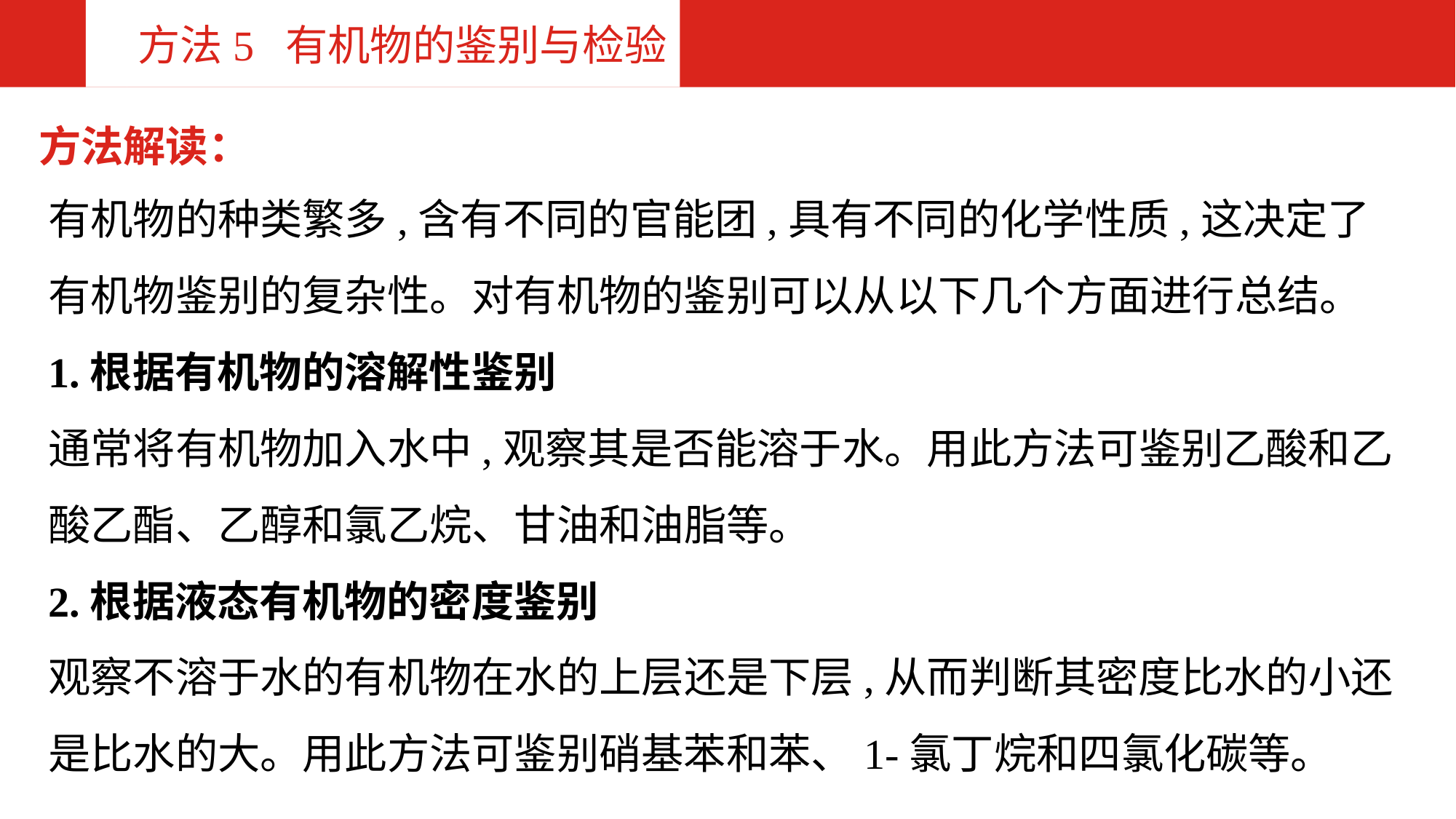

方法5  有机物的鉴别与检验

方法解读：
有机物的种类繁多,含有不同的官能团,具有不同的化学性质,这决定了有机物鉴别的复杂性。对有机物的鉴别可以从以下几个方面进行总结。
1.根据有机物的溶解性鉴别
通常将有机物加入水中,观察其是否能溶于水。用此方法可鉴别乙酸和乙酸乙酯、乙醇和氯乙烷、甘油和油脂等。
2.根据液态有机物的密度鉴别
观察不溶于水的有机物在水的上层还是下层,从而判断其密度比水的小还是比水的大。用此方法可鉴别硝基苯和苯、1-氯丁烷和四氯化碳等。